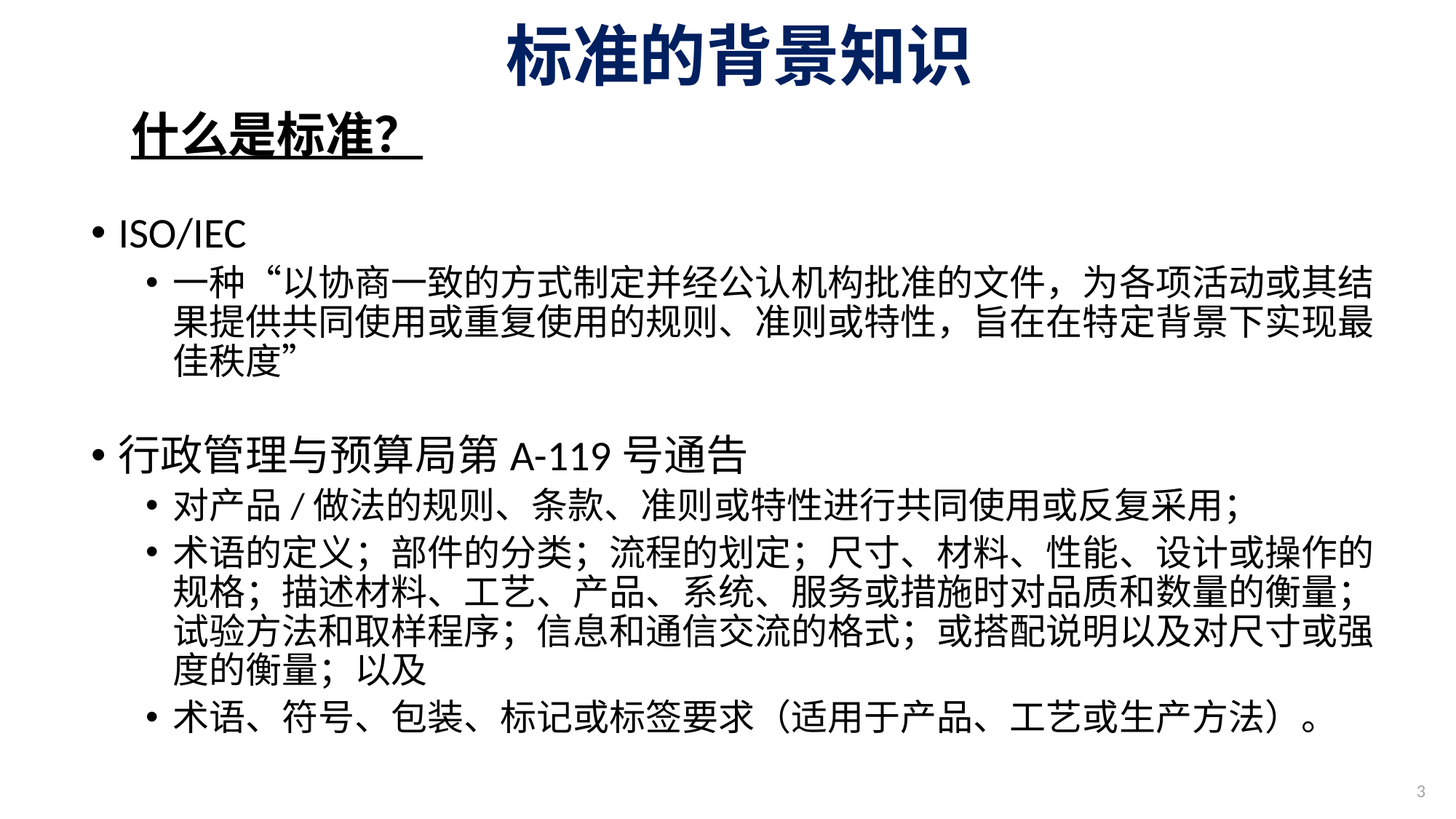

# 标准的背景知识
什么是标准？

ISO/IEC
一种“以协商一致的方式制定并经公认机构批准的文件，为各项活动或其结果提供共同使用或重复使用的规则、准则或特性，旨在在特定背景下实现最佳秩度”

行政管理与预算局第A-119号通告
对产品/做法的规则、条款、准则或特性进行共同使用或反复采用；
术语的定义；部件的分类；流程的划定；尺寸、材料、性能、设计或操作的规格；描述材料、工艺、产品、系统、服务或措施时对品质和数量的衡量；试验方法和取样程序；信息和通信交流的格式；或搭配说明以及对尺寸或强度的衡量；以及
术语、符号、包装、标记或标签要求（适用于产品、工艺或生产方法）。
3